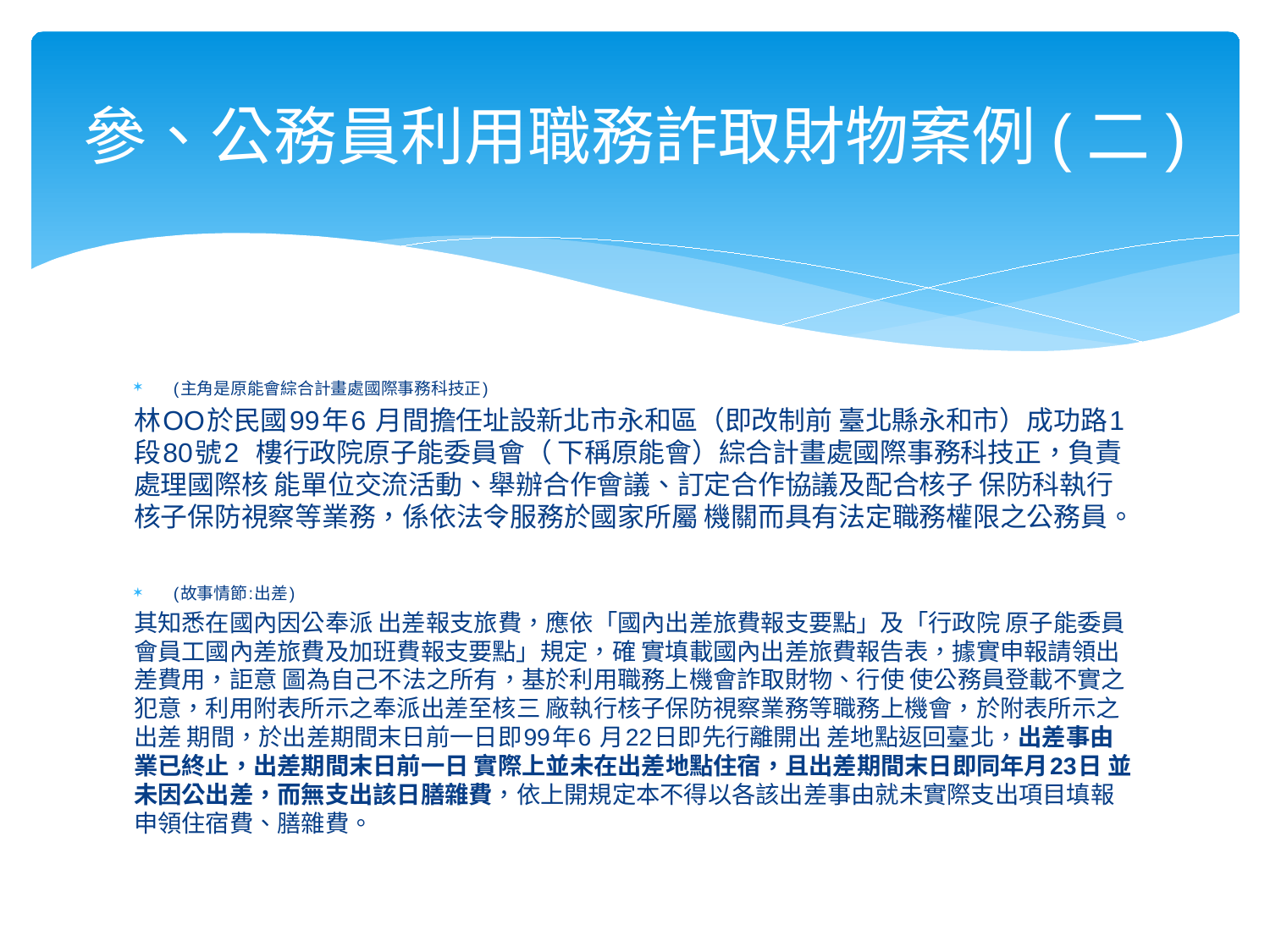

# 參、公務員利用職務詐取財物案例(二)
(主角是原能會綜合計畫處國際事務科技正)
林OO於民國99年6 月間擔任址設新北市永和區（即改制前 臺北縣永和市）成功路1 段80號2  樓行政院原子能委員會（ 下稱原能會）綜合計畫處國際事務科技正，負責處理國際核 能單位交流活動、舉辦合作會議、訂定合作協議及配合核子 保防科執行核子保防視察等業務，係依法令服務於國家所屬 機關而具有法定職務權限之公務員。

(故事情節:出差)
其知悉在國內因公奉派 出差報支旅費，應依「國內出差旅費報支要點」及「行政院 原子能委員會員工國內差旅費及加班費報支要點」規定，確 實填載國內出差旅費報告表，據實申報請領出差費用，詎意 圖為自己不法之所有，基於利用職務上機會詐取財物、行使 使公務員登載不實之犯意，利用附表所示之奉派出差至核三 廠執行核子保防視察業務等職務上機會，於附表所示之出差 期間，於出差期間末日前一日即99年6 月22日即先行離開出 差地點返回臺北，出差事由業已終止，出差期間末日前一日 實際上並未在出差地點住宿，且出差期間末日即同年月23日 並未因公出差，而無支出該日膳雜費，依上開規定本不得以各該出差事由就未實際支出項目填報申領住宿費、膳雜費。